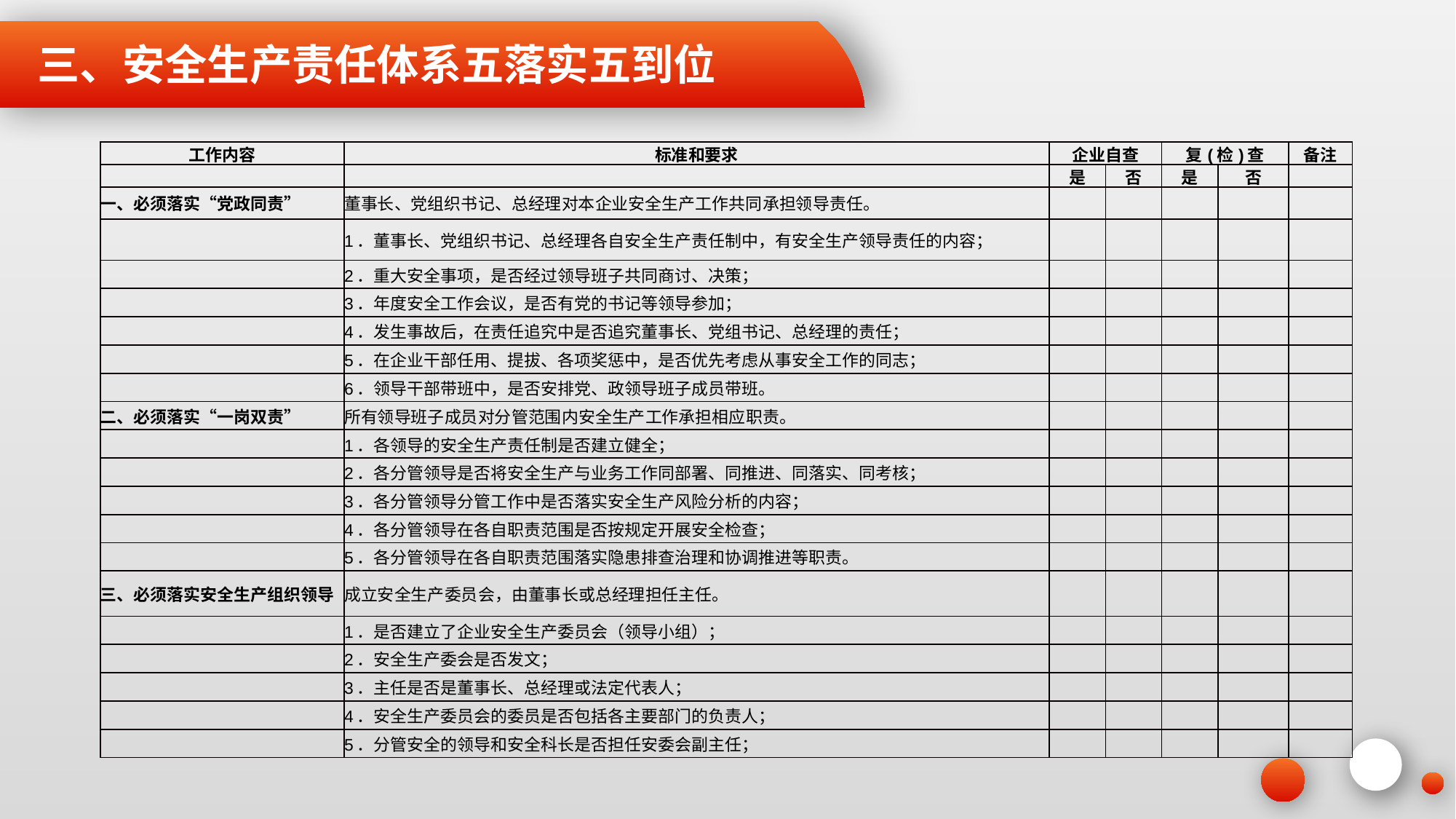

三、安全生产责任体系五落实五到位
| 工作内容 | 标准和要求 | 企业自查 |  | 复(检)查 |  | 备注 |
| --- | --- | --- | --- | --- | --- | --- |
|  |  | 是 | 否 | 是 | 否 |  |
| 一、必须落实“党政同责” | 董事长、党组织书记、总经理对本企业安全生产工作共同承担领导责任。 |  |  |  |  |  |
|  | 1．董事长、党组织书记、总经理各自安全生产责任制中，有安全生产领导责任的内容； |  |  |  |  |  |
|  | 2．重大安全事项，是否经过领导班子共同商讨、决策； |  |  |  |  |  |
|  | 3．年度安全工作会议，是否有党的书记等领导参加； |  |  |  |  |  |
|  | 4．发生事故后，在责任追究中是否追究董事长、党组书记、总经理的责任； |  |  |  |  |  |
|  | 5．在企业干部任用、提拔、各项奖惩中，是否优先考虑从事安全工作的同志； |  |  |  |  |  |
|  | 6．领导干部带班中，是否安排党、政领导班子成员带班。 |  |  |  |  |  |
| 二、必须落实“一岗双责” | 所有领导班子成员对分管范围内安全生产工作承担相应职责。 |  |  |  |  |  |
|  | 1．各领导的安全生产责任制是否建立健全； |  |  |  |  |  |
|  | 2．各分管领导是否将安全生产与业务工作同部署、同推进、同落实、同考核； |  |  |  |  |  |
|  | 3．各分管领导分管工作中是否落实安全生产风险分析的内容； |  |  |  |  |  |
|  | 4．各分管领导在各自职责范围是否按规定开展安全检查； |  |  |  |  |  |
|  | 5．各分管领导在各自职责范围落实隐患排查治理和协调推进等职责。 |  |  |  |  |  |
| 三、必须落实安全生产组织领导 | 成立安全生产委员会，由董事长或总经理担任主任。 |  |  |  |  |  |
|  | 1．是否建立了企业安全生产委员会（领导小组）； |  |  |  |  |  |
|  | 2．安全生产委会是否发文； |  |  |  |  |  |
|  | 3．主任是否是董事长、总经理或法定代表人； |  |  |  |  |  |
|  | 4．安全生产委员会的委员是否包括各主要部门的负责人； |  |  |  |  |  |
|  | 5．分管安全的领导和安全科长是否担任安委会副主任； |  |  |  |  |  |